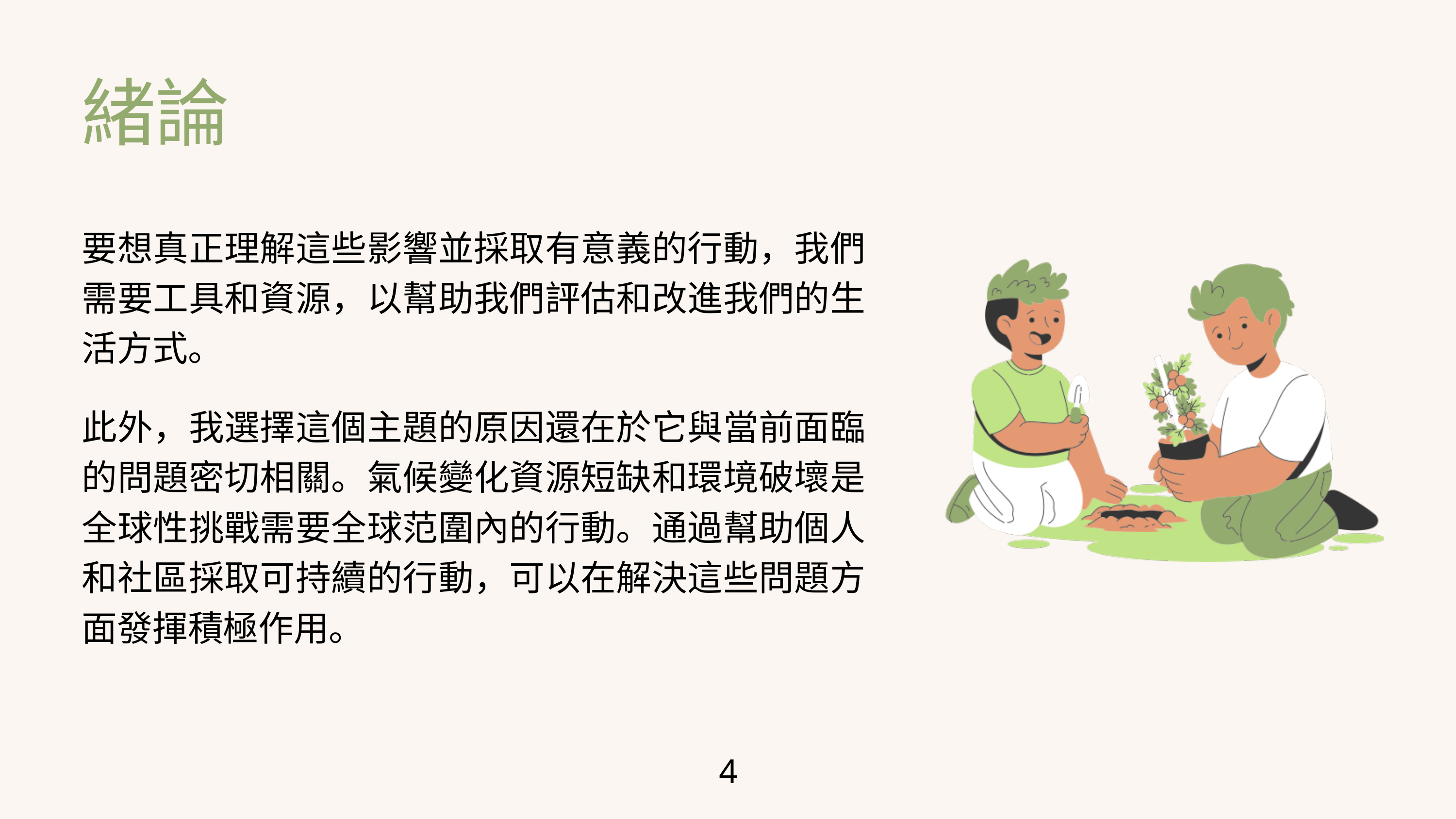

緒論
要想真正理解這些影響並採取有意義的行動，我們需要工具和資源，以幫助我們評估和改進我們的生活方式。

此外，我選擇這個主題的原因還在於它與當前面臨的問題密切相關。氣候變化資源短缺和環境破壞是全球性挑戰需要全球范圍內的行動。通過幫助個人和社區採取可持續的行動，可以在解決這些問題方面發揮積極作用。

4